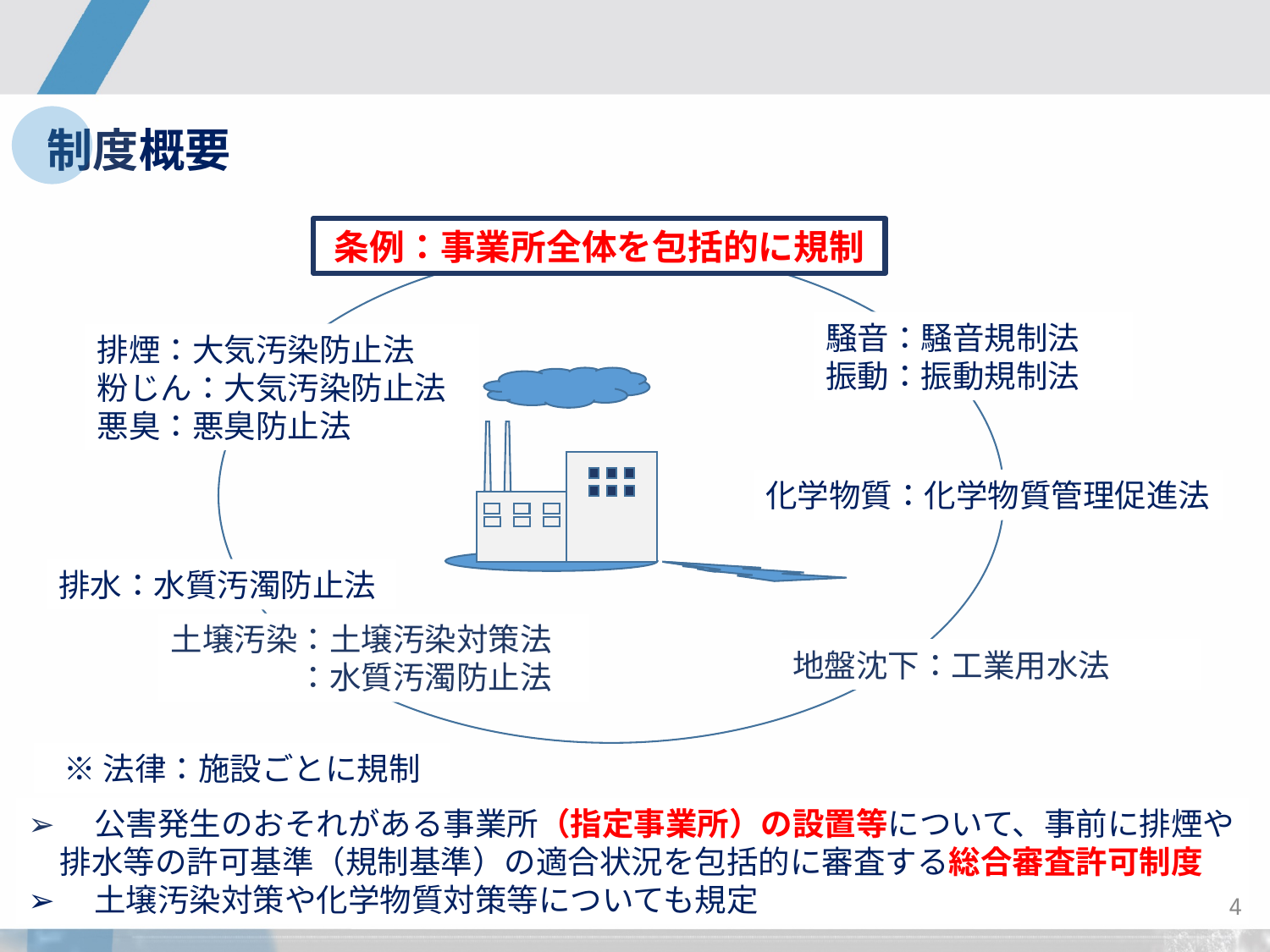

制度概要
条例：事業所全体を包括的に規制

騒音：騒音規制法
振動：振動規制法
排煙：大気汚染防止法
粉じん：大気汚染防止法
悪臭：悪臭防止法

化学物質：化学物質管理促進法

排水：水質汚濁防止法

土壌汚染：土壌汚染対策法
　　　　：水質汚濁防止法
地盤沈下：工業用水法
※法律：施設ごとに規制
➢　公害発生のおそれがある事業所（指定事業所）の設置等について、事前に排煙や
　排水等の許可基準（規制基準）の適合状況を包括的に審査する総合審査許可制度
➢　土壌汚染対策や化学物質対策等についても規定
4